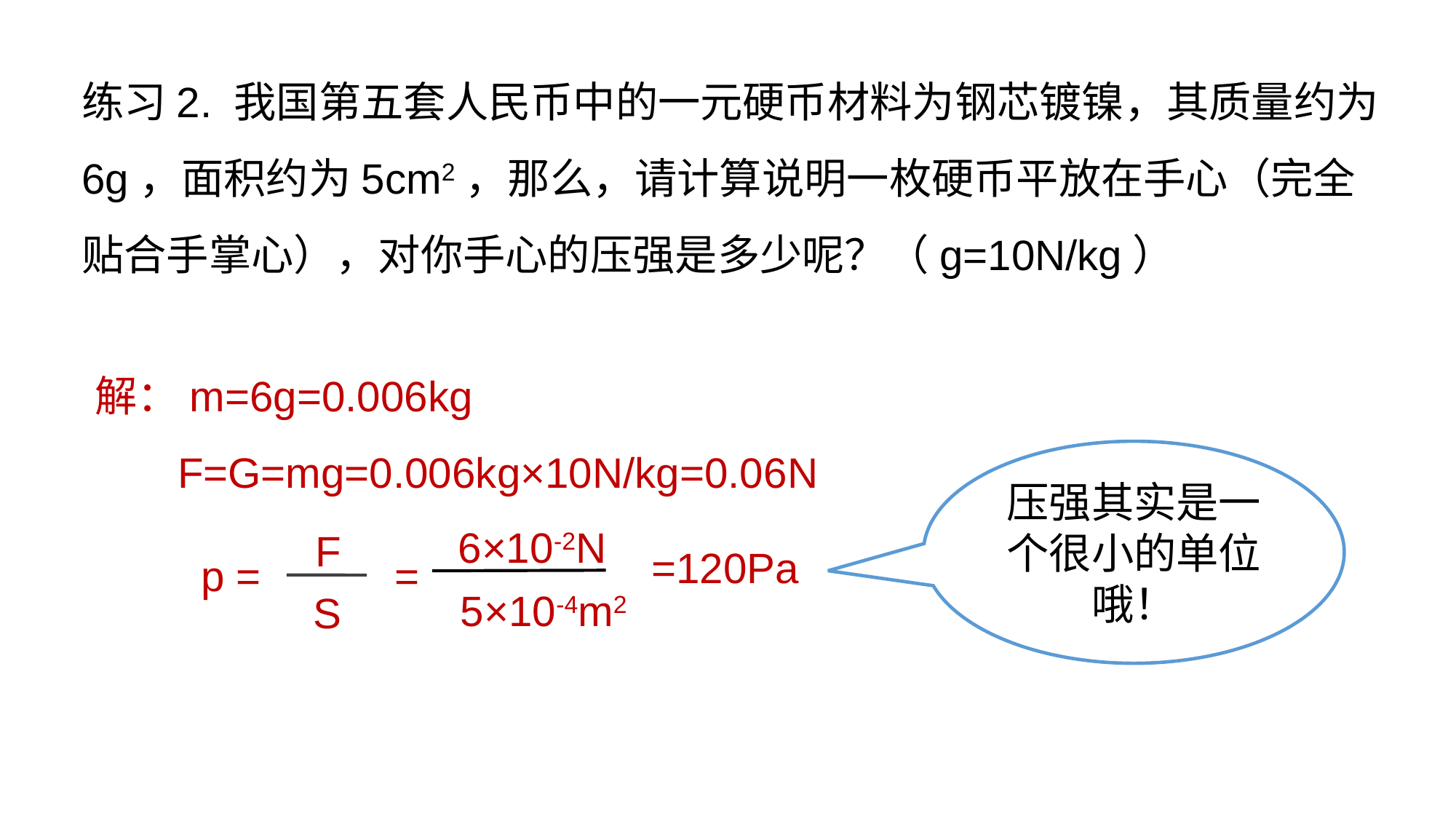

练习2. 我国第五套人民币中的一元硬币材料为钢芯镀镍，其质量约为6g，面积约为5cm2，那么，请计算说明一枚硬币平放在手心（完全贴合手掌心），对你手心的压强是多少呢？（g=10N/kg）
解：m=6g=0.006kg
       F=G=mg=0.006kg×10N/kg=0.06N
压强其实是一个很小的单位哦！
6×10-2N
=

5×10-4m2
F
p =

S
=120Pa